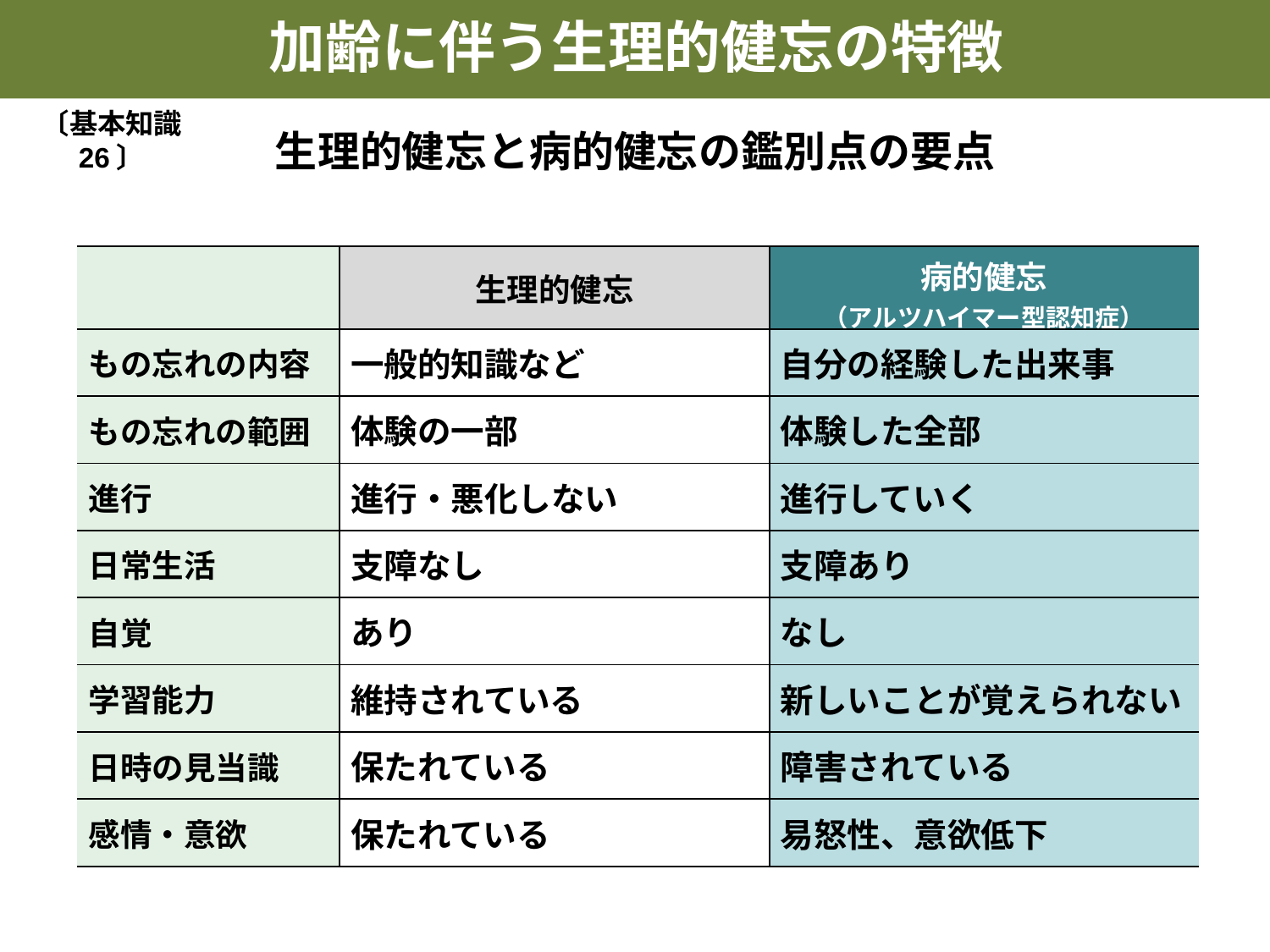

加齢に伴う生理的健忘の特徴
〔基本知識 26〕
生理的健忘と病的健忘の鑑別点の要点
|  | 生理的健忘 | 病的健忘 （アルツハイマー型認知症） |
| --- | --- | --- |
| もの忘れの内容 | 一般的知識など | 自分の経験した出来事 |
| もの忘れの範囲 | 体験の一部 | 体験した全部 |
| 進行 | 進行・悪化しない | 進行していく |
| 日常生活 | 支障なし | 支障あり |
| 自覚 | あり | なし |
| 学習能力 | 維持されている | 新しいことが覚えられない |
| 日時の見当識 | 保たれている | 障害されている |
| 感情・意欲 | 保たれている | 易怒性、意欲低下 |